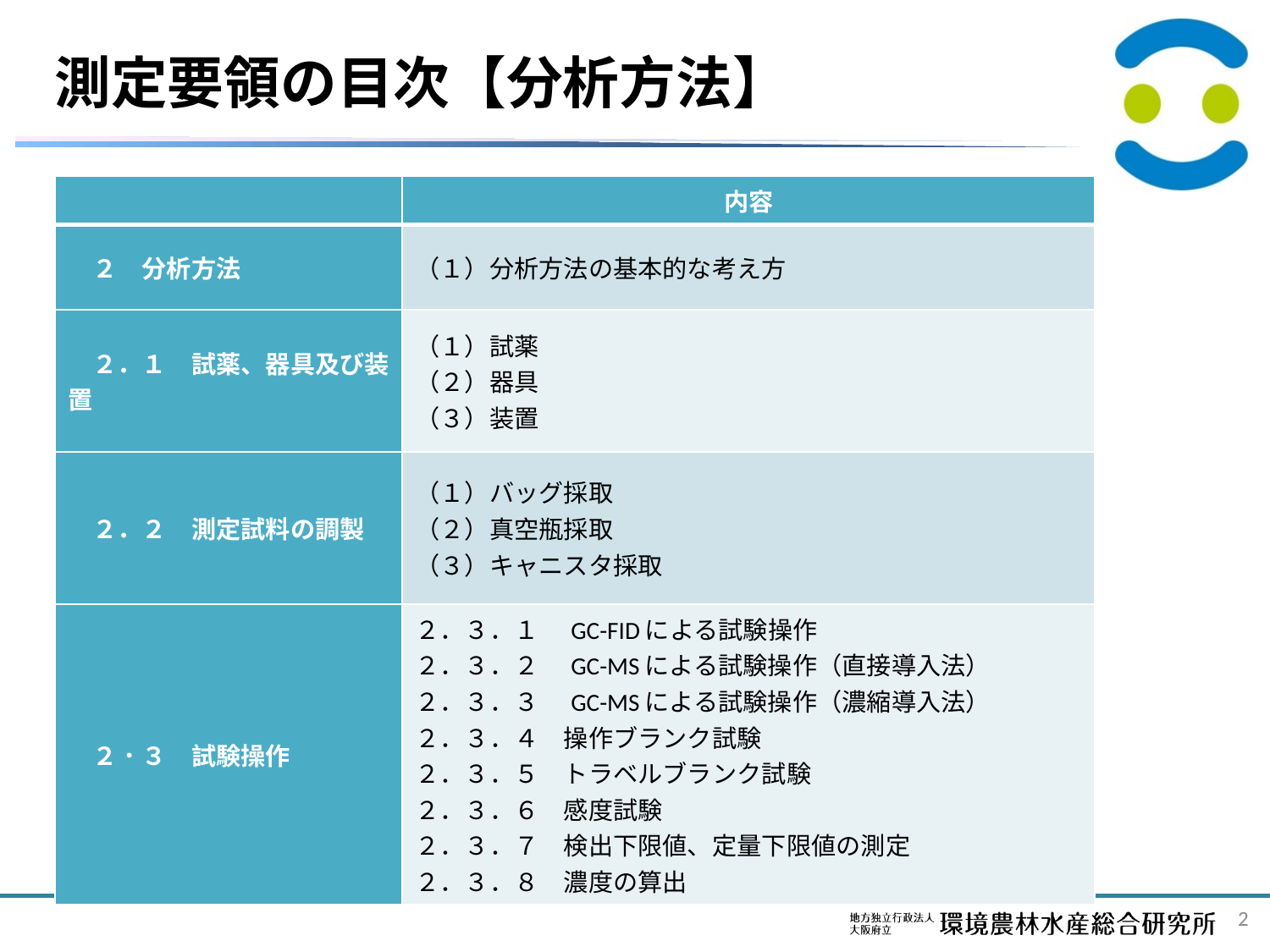

# 測定要領の目次【分析方法】
|  | 内容 |
| --- | --- |
| ２　分析方法 | （１）分析方法の基本的な考え方 |
| ２．１　試薬、器具及び装置 | （１）試薬 （２）器具 （３）装置 |
| ２．２　測定試料の調製 | （１）バッグ採取 （２）真空瓶採取 （３）キャニスタ採取 |
| ２．３　試験操作 | ２．３．１　GC-FIDによる試験操作 ２．３．２　GC-MSによる試験操作（直接導入法） ２．３．３　GC-MSによる試験操作（濃縮導入法） ２．３．４　操作ブランク試験 ２．３．５　トラベルブランク試験 ２．３．６　感度試験 ２．３．７　検出下限値、定量下限値の測定 ２．３．８　濃度の算出 |
2